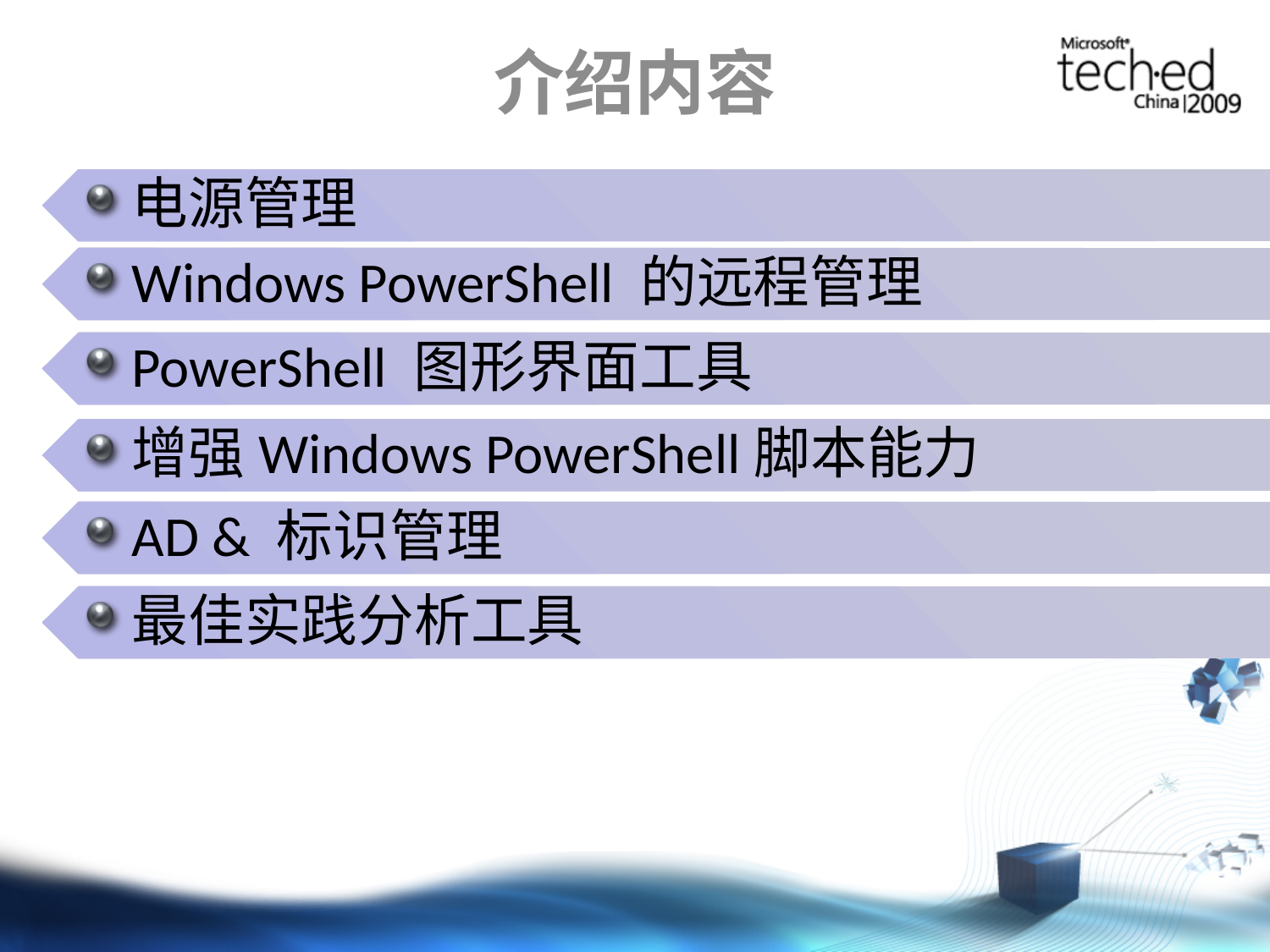

# 介绍内容
电源管理
Windows PowerShell 的远程管理
PowerShell 图形界面工具
增强Windows PowerShell脚本能力
AD & 标识管理
最佳实践分析工具